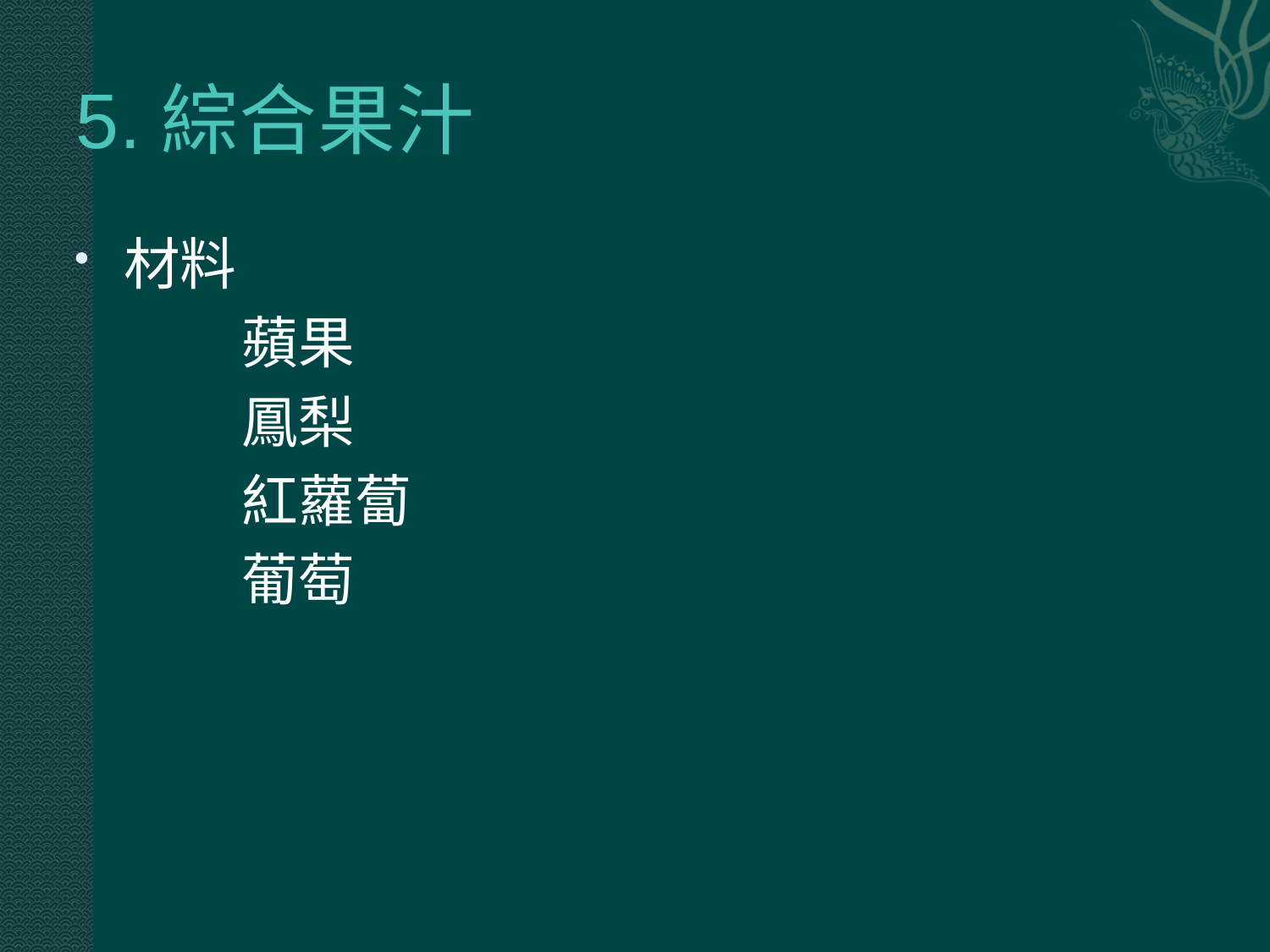

# 5.綜合果汁
材料
            蘋果
            鳳梨
            紅蘿蔔
            葡萄